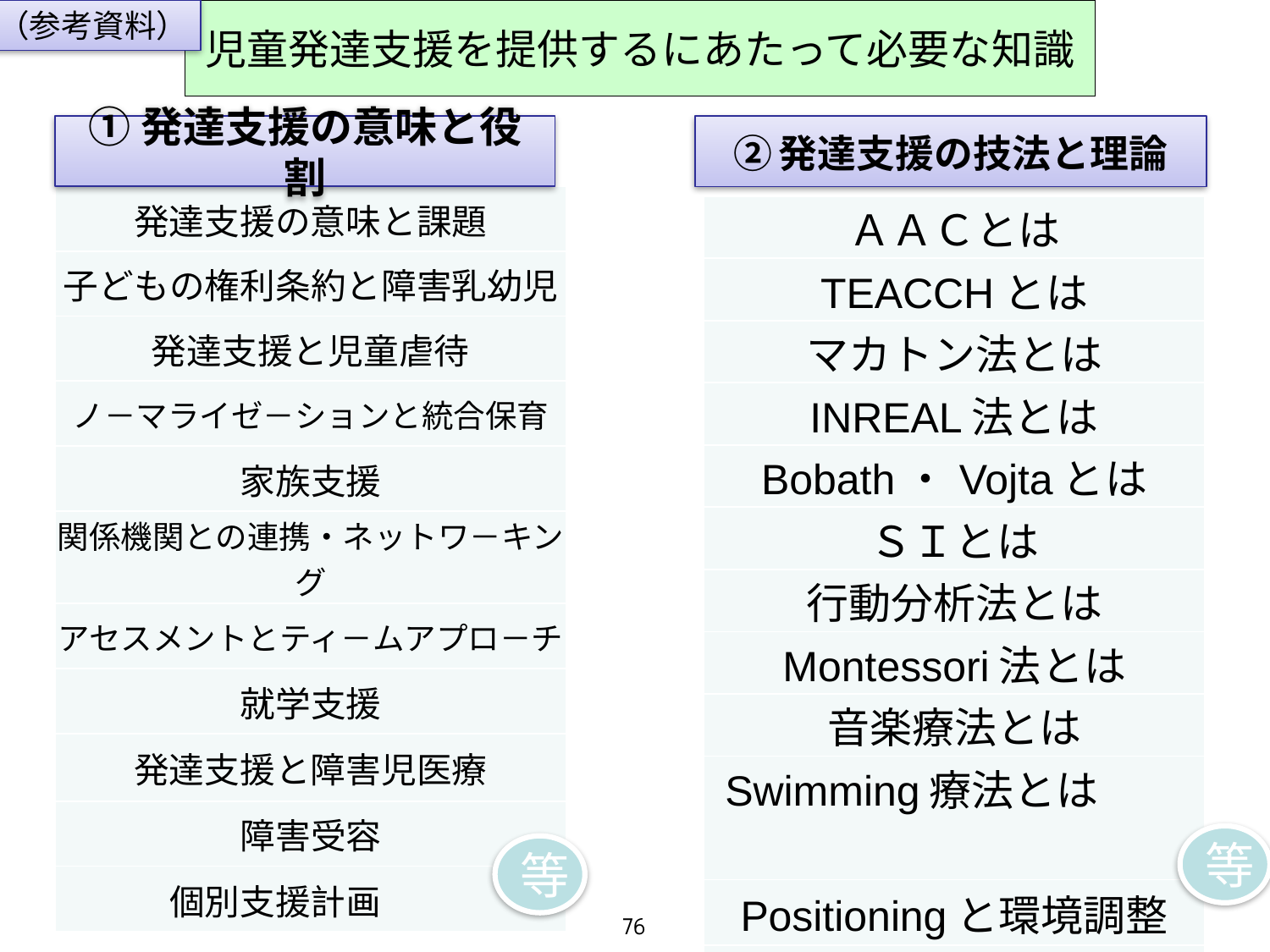

（参考資料）
# 児童発達支援を提供するにあたって必要な知識
①発達支援の意味と役割
②発達支援の技法と理論
| 発達支援の意味と課題 |
| --- |
| 子どもの権利条約と障害乳幼児 |
| 発達支援と児童虐待 |
| ノ－マライゼ－ションと統合保育 |
| 家族支援 |
| 関係機関との連携・ネットワ－キング |
| アセスメントとティ－ムアプロ－チ |
| 就学支援 |
| 発達支援と障害児医療 |
| 障害受容 |
| 個別支援計画 |
| ＡＡＣとは |
| --- |
| TEACCHとは |
| マカトン法とは |
| INREAL法とは |
| Bobath・Vojtaとは |
| ＳＩとは |
| 行動分析法とは |
| Montessori法とは |
| 音楽療法とは |
| Swimming療法とは |
| Positioningと環境調整 |
| PORTAGE　PROGRAM |
等
等
76